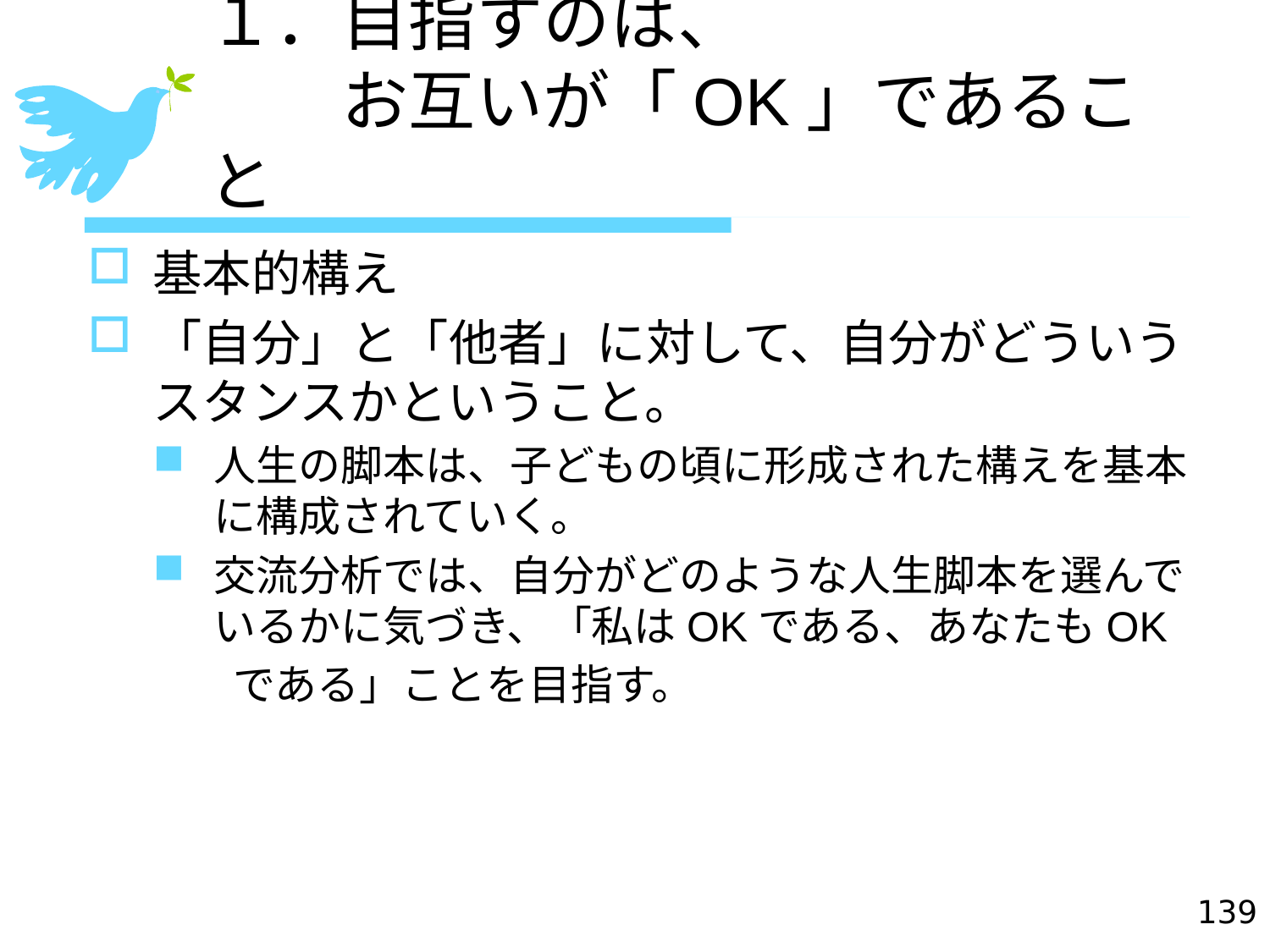

# １．目指すのは、 　　お互いが「OK」であること
基本的構え
「自分」と「他者」に対して、自分がどういうスタンスかということ。
人生の脚本は、子どもの頃に形成された構えを基本に構成されていく。
交流分析では、自分がどのような人生脚本を選んでいるかに気づき、「私はOKである、あなたもOK
　　である」ことを目指す。

139